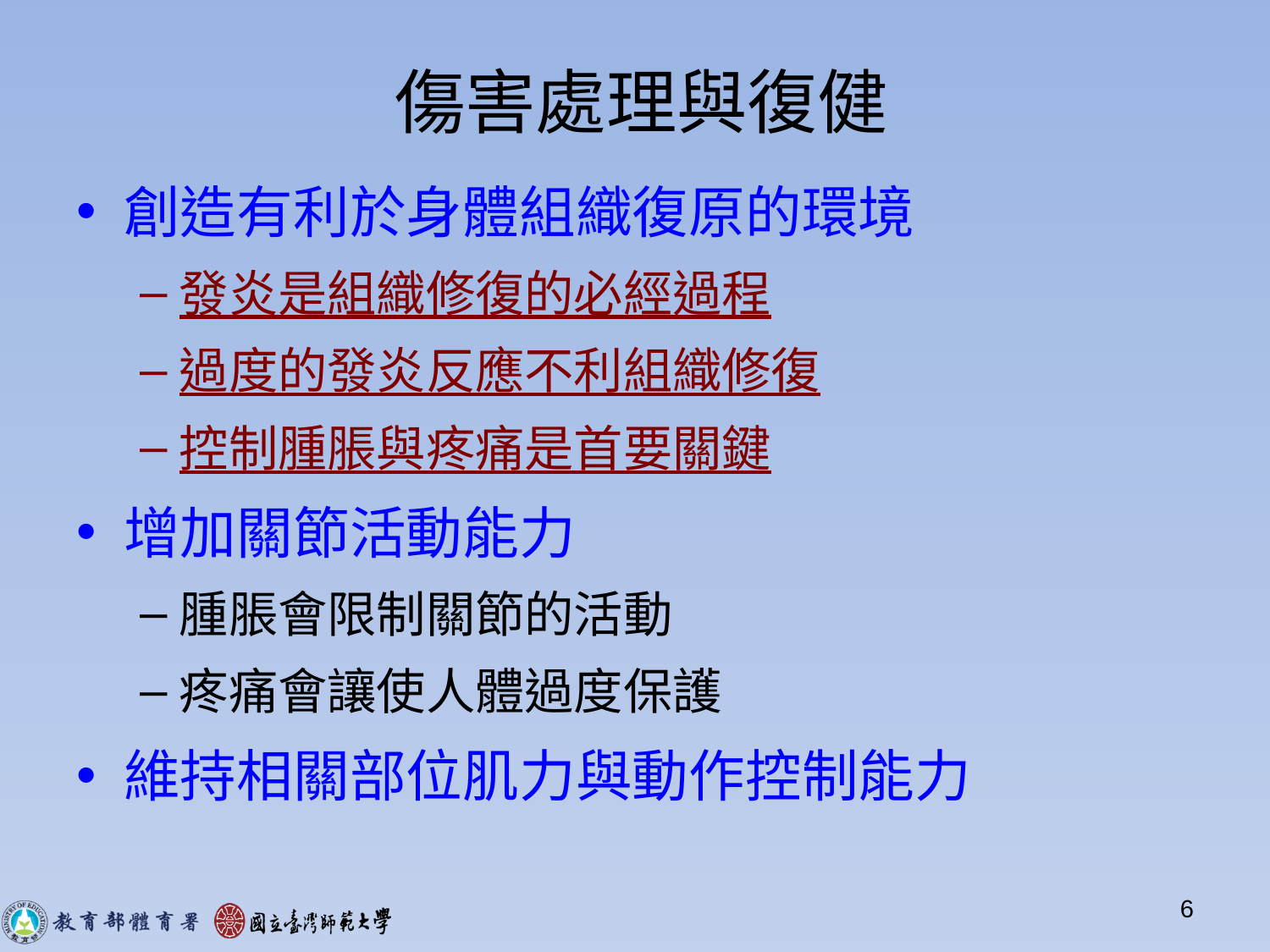

6
# 傷害處理與復健
創造有利於身體組織復原的環境
發炎是組織修復的必經過程
過度的發炎反應不利組織修復
控制腫脹與疼痛是首要關鍵
增加關節活動能力
腫脹會限制關節的活動
疼痛會讓使人體過度保護
維持相關部位肌力與動作控制能力